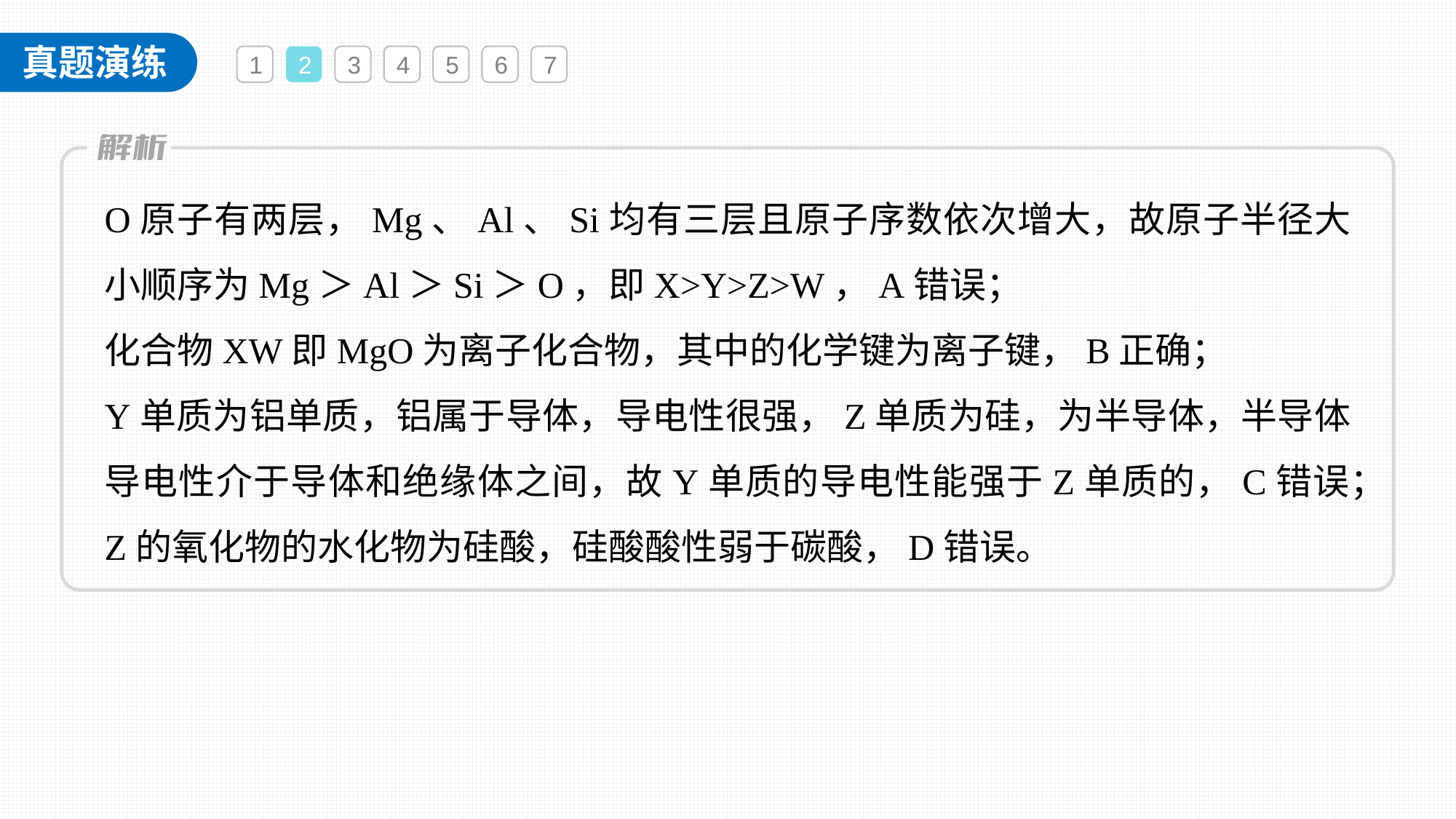

1
2
3
4
5
6
7

O原子有两层，Mg、Al、Si均有三层且原子序数依次增大，故原子半径大小顺序为Mg＞Al＞Si＞O，即X>Y>Z>W，A错误；
化合物XW即MgO为离子化合物，其中的化学键为离子键，B正确；
Y单质为铝单质，铝属于导体，导电性很强，Z单质为硅，为半导体，半导体导电性介于导体和绝缘体之间，故Y单质的导电性能强于Z单质的，C错误；
Z的氧化物的水化物为硅酸，硅酸酸性弱于碳酸，D错误。